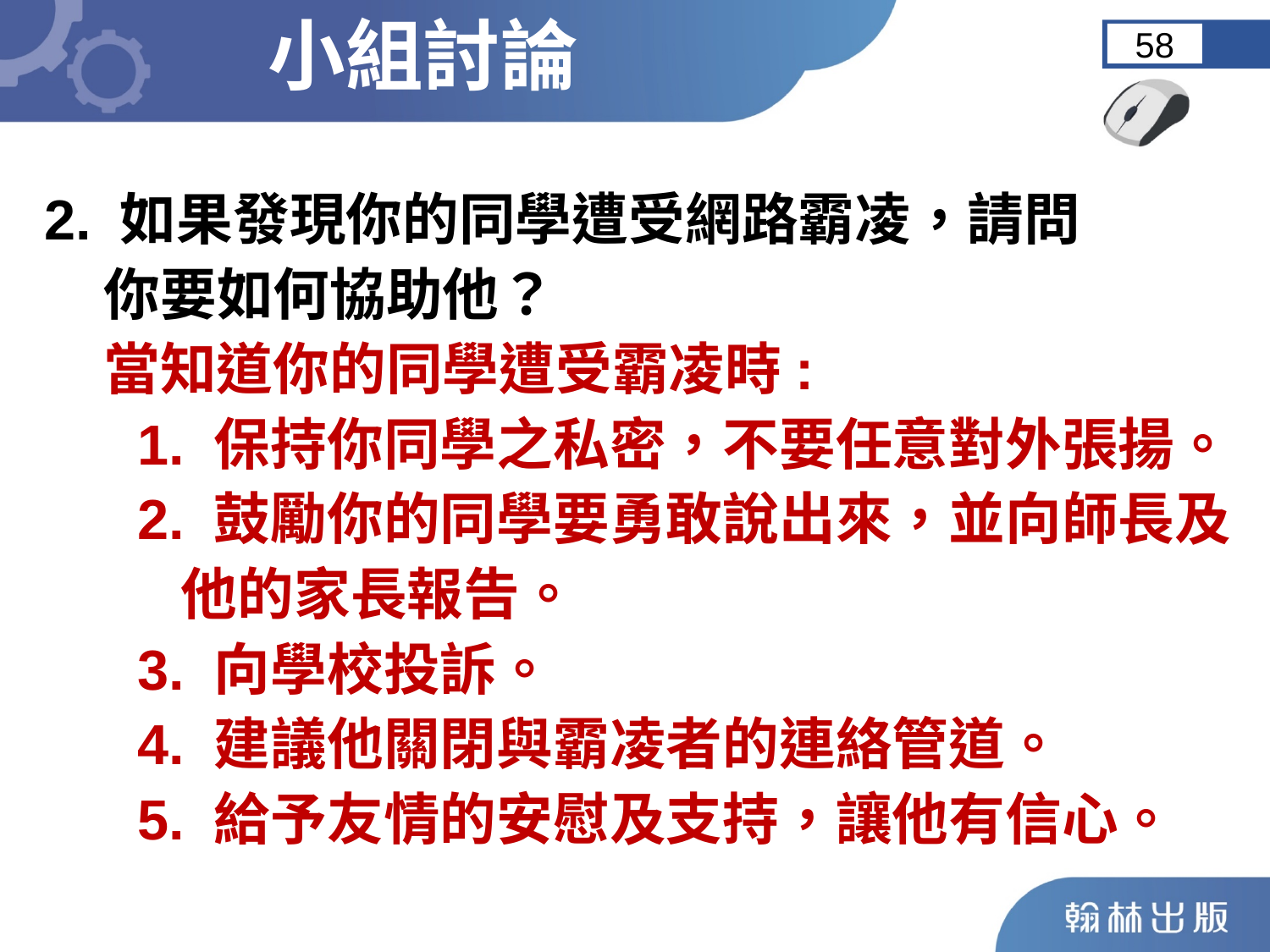

小組討論

58
  2. 如果發現你的同學遭受網路霸凌，請問
      你要如何協助他？
      當知道你的同學遭受霸凌時:
        1. 保持你同學之私密，不要任意對外張揚。
        2. 鼓勵你的同學要勇敢說出來，並向師長及
            他的家長報告。
        3. 向學校投訴。
        4. 建議他關閉與霸凌者的連絡管道。
        5. 給予友情的安慰及支持，讓他有信心。